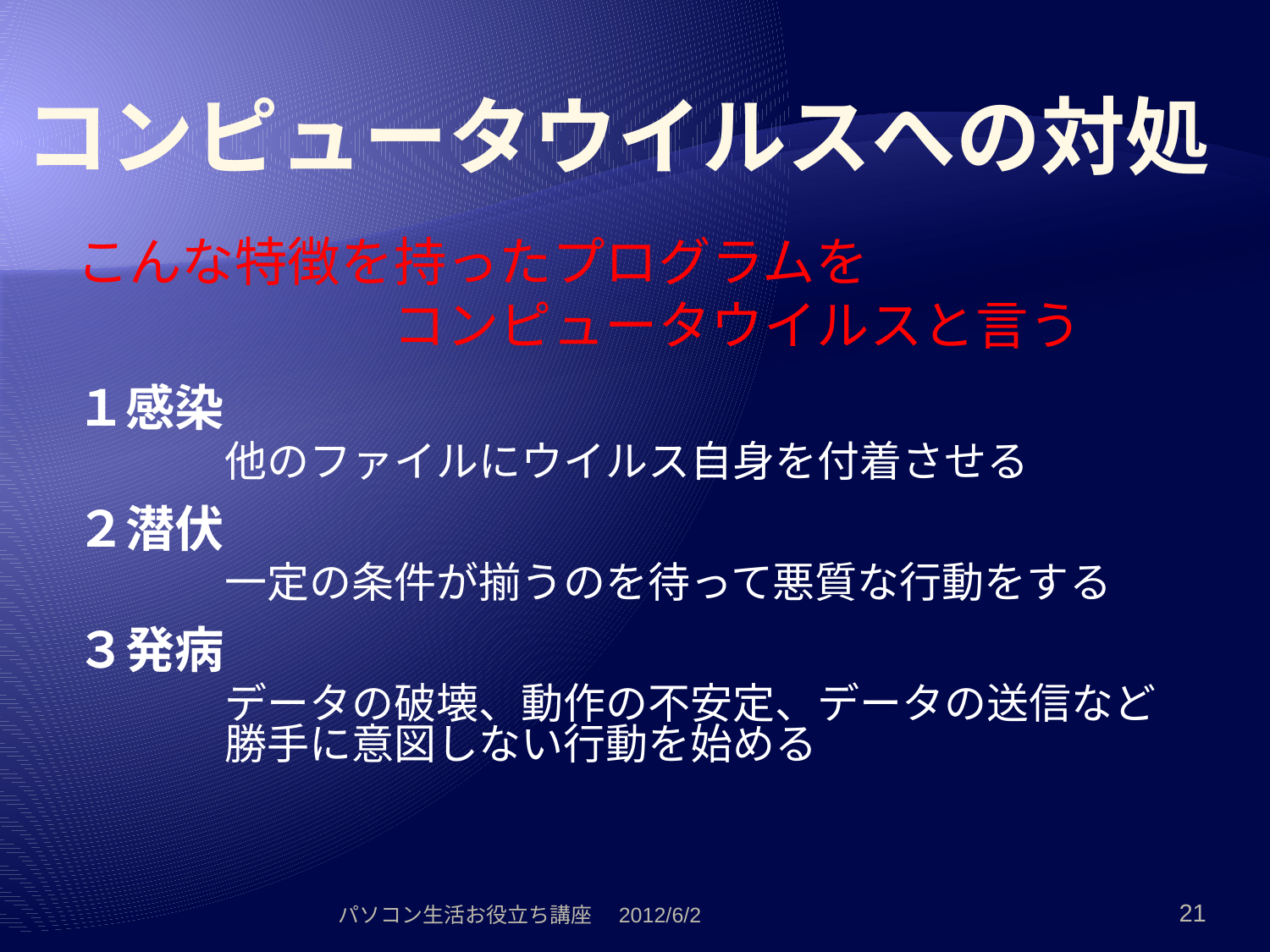

# コンピュータウイルスへの対処
こんな特徴を持ったプログラムを
　　　　　　コンピュータウイルスと言う
１感染
他のファイルにウイルス自身を付着させる
２潜伏
一定の条件が揃うのを待って悪質な行動をする
３発病
データの破壊、動作の不安定、データの送信など
勝手に意図しない行動を始める
パソコン生活お役立ち講座　2012/6/2
21